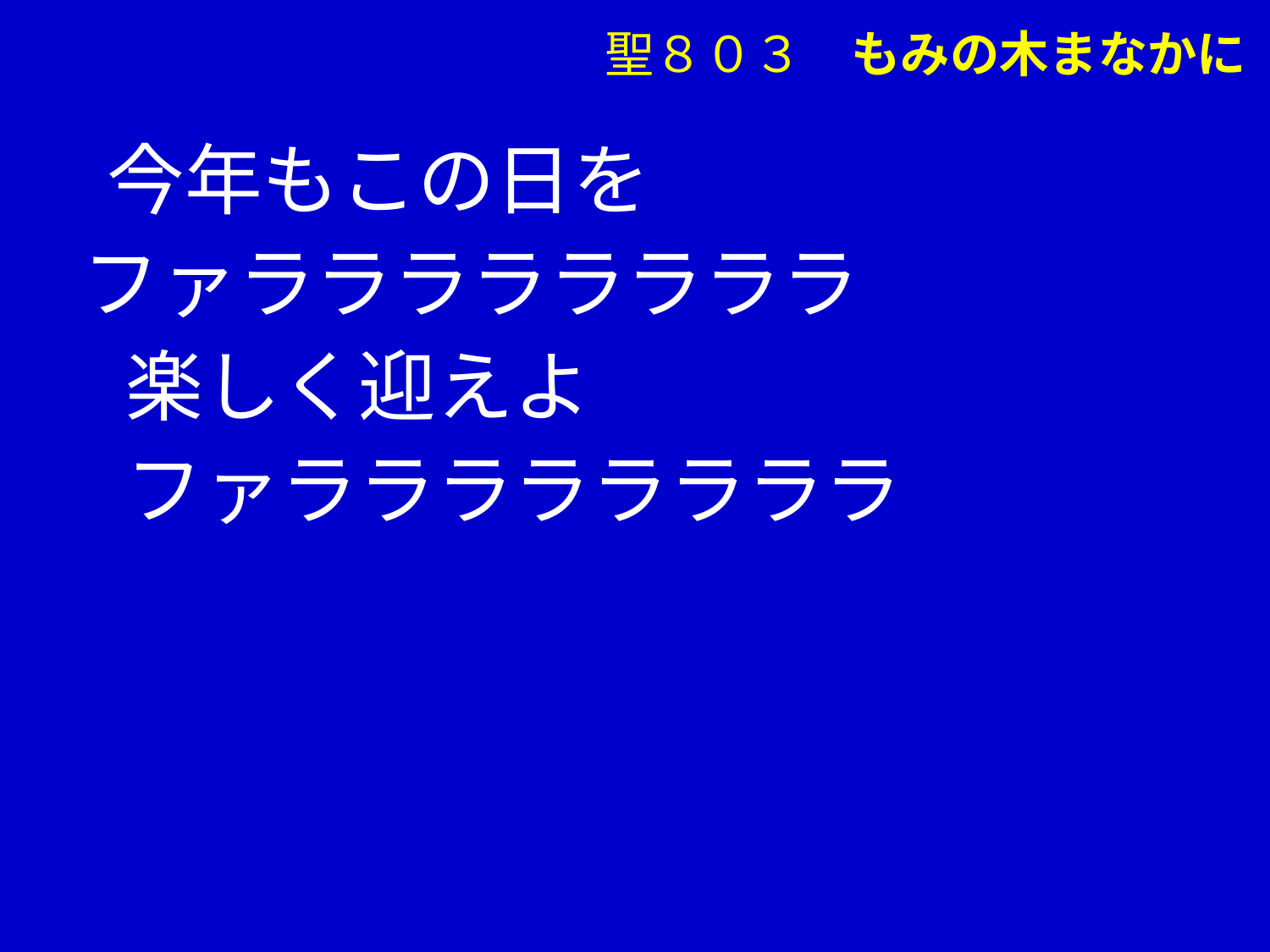

聖８０３　もみの木まなかに
　 今年もこの日を
   ファララララララララ
 　楽しく迎えよ
 　ファララララララララ